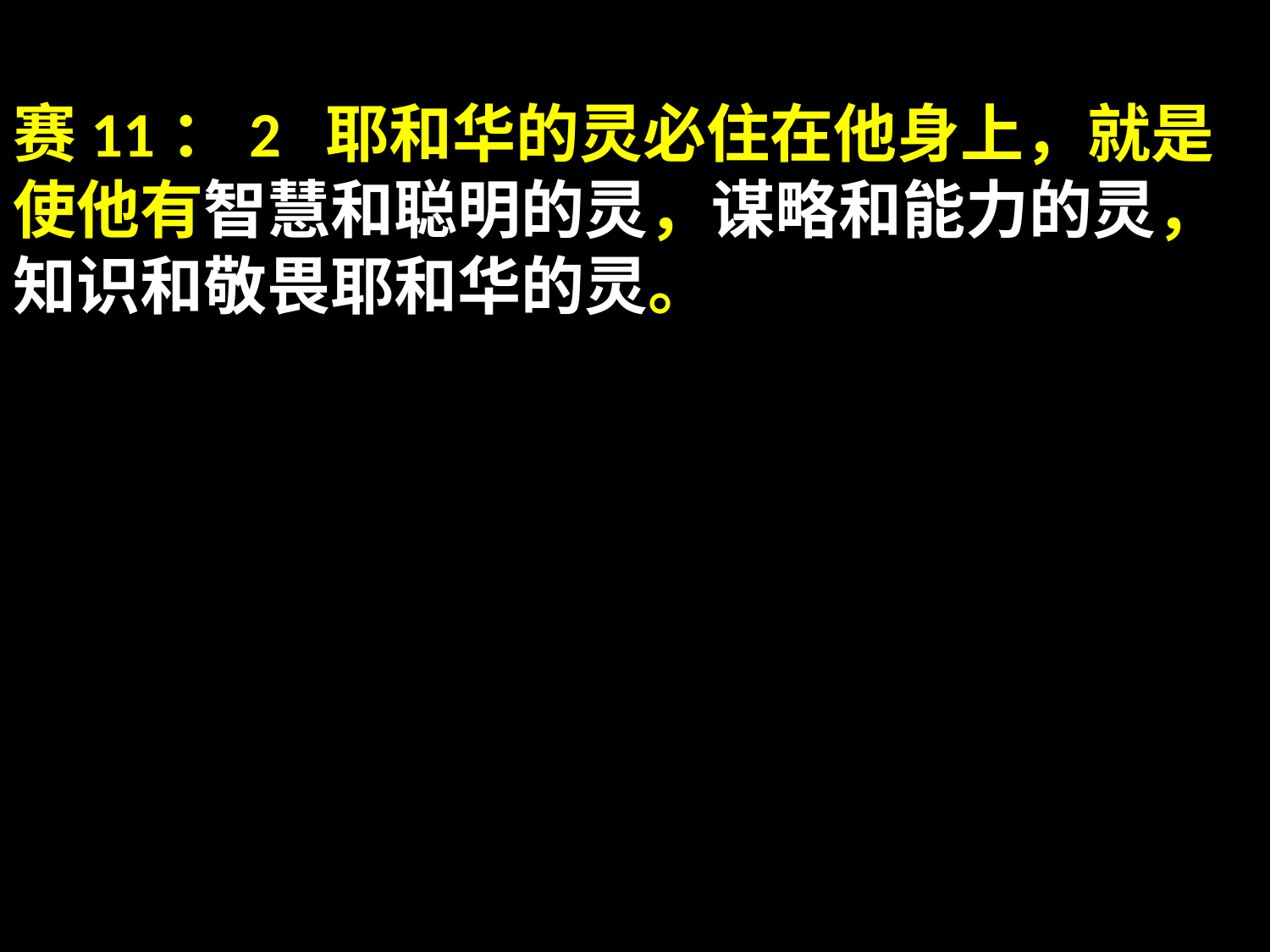

赛11：2  耶和华的灵必住在他身上，就是使他有智慧和聪明的灵，谋略和能力的灵，知识和敬畏耶和华的灵。